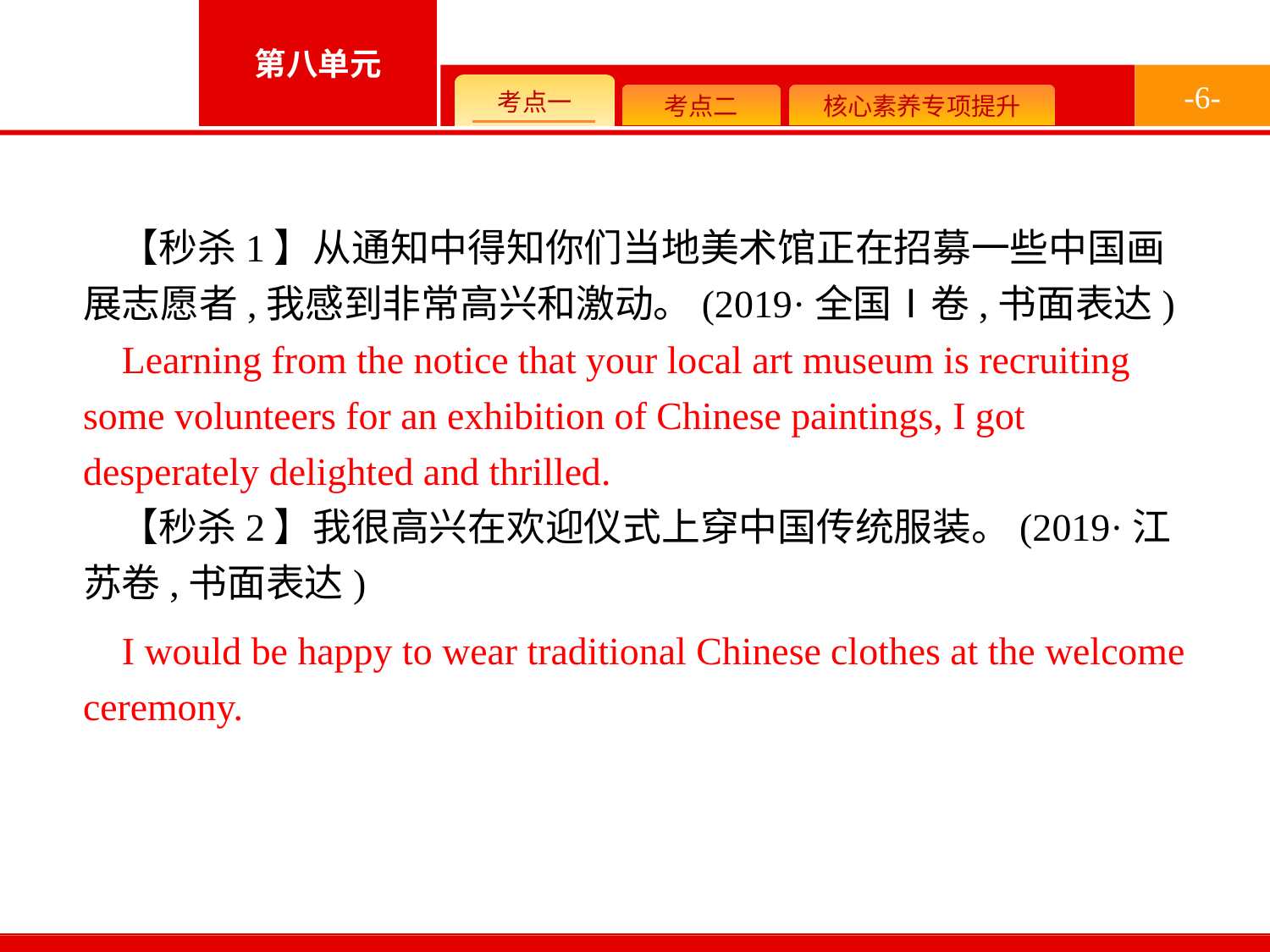

-6-
【秒杀1】从通知中得知你们当地美术馆正在招募一些中国画展志愿者,我感到非常高兴和激动。(2019·全国Ⅰ卷,书面表达)

【秒杀2】我很高兴在欢迎仪式上穿中国传统服装。(2019·江苏卷,书面表达)
Learning from the notice that your local art museum is recruiting some volunteers for an exhibition of Chinese paintings, I got desperately delighted and thrilled.
I would be happy to wear traditional Chinese clothes at the welcome ceremony.